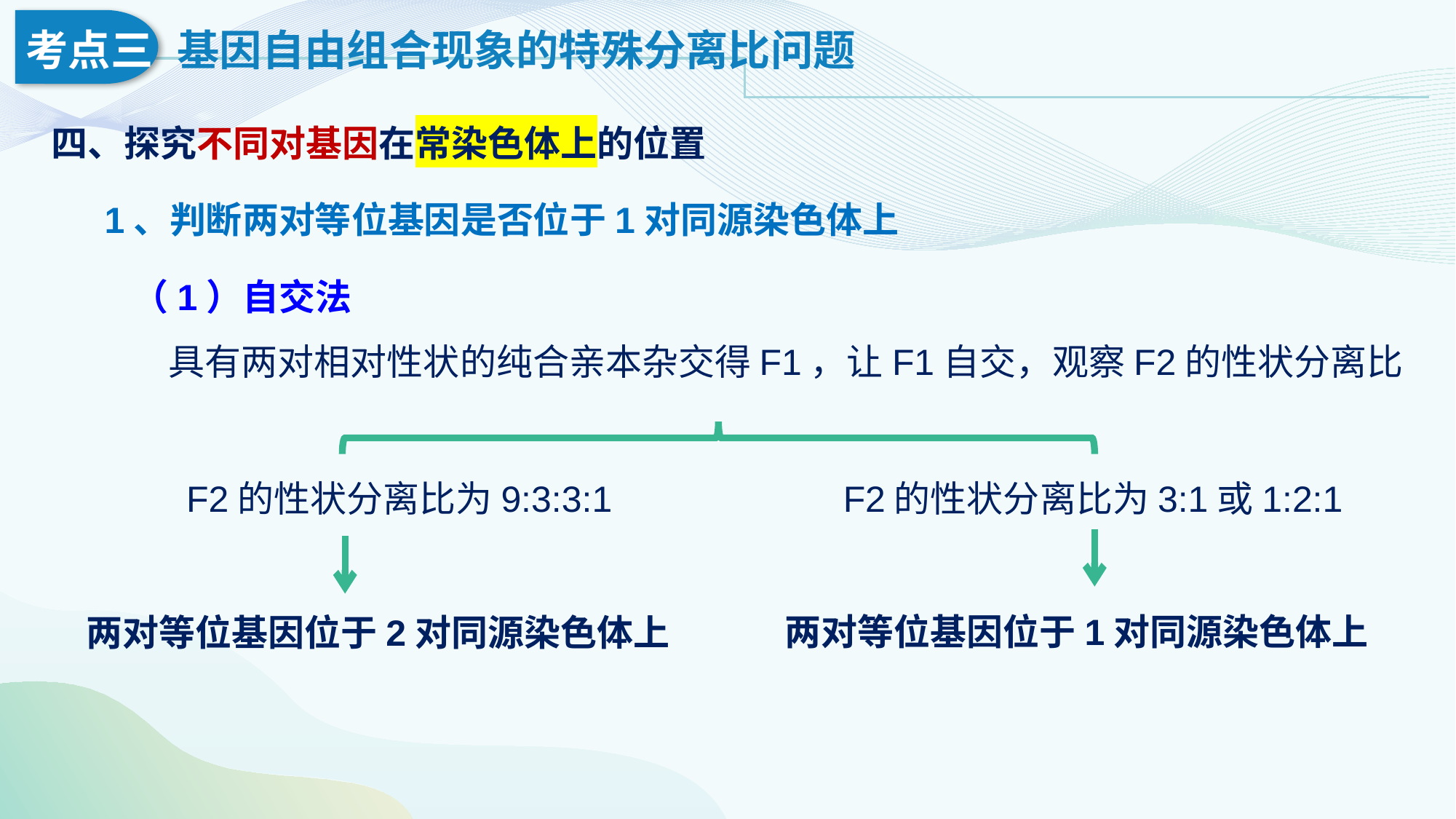

四、探究不同对基因在常染色体上的位置
1、判断两对等位基因是否位于1对同源染色体上
（1）自交法
具有两对相对性状的纯合亲本杂交得F1，让F1自交，观察F2的性状分离比
F2的性状分离比为3:1或1:2:1
F2的性状分离比为9:3:3:1
两对等位基因位于1对同源染色体上
两对等位基因位于2对同源染色体上